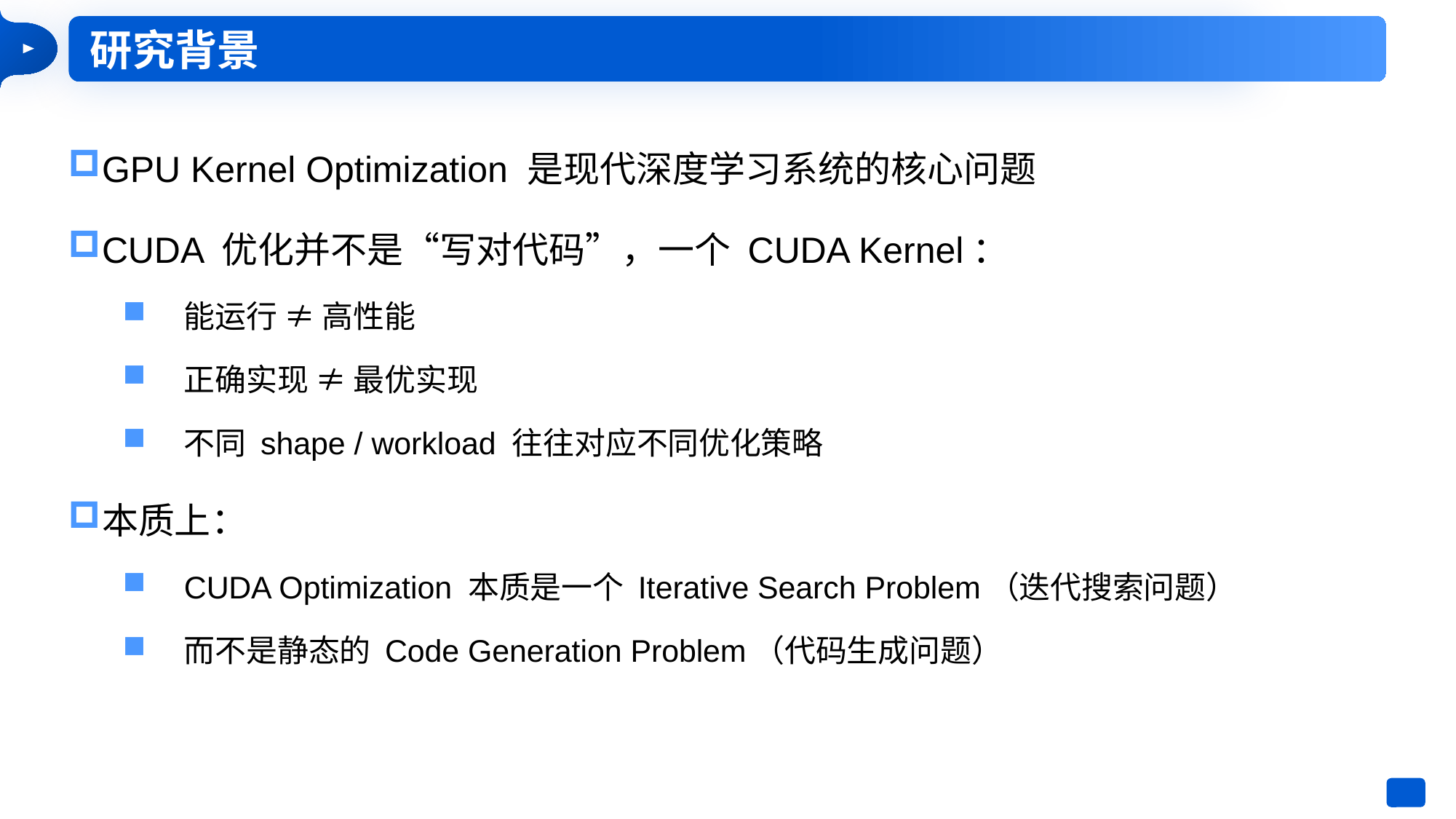

研究背景
GPU Kernel Optimization 是现代深度学习系统的核心问题
CUDA 优化并不是“写对代码”，一个 CUDA Kernel：
能运行 ≠ 高性能
正确实现 ≠ 最优实现
不同 shape / workload 往往对应不同优化策略
本质上：
CUDA Optimization 本质是一个 Iterative Search Problem（迭代搜索问题）
而不是静态的 Code Generation Problem（代码生成问题）

2